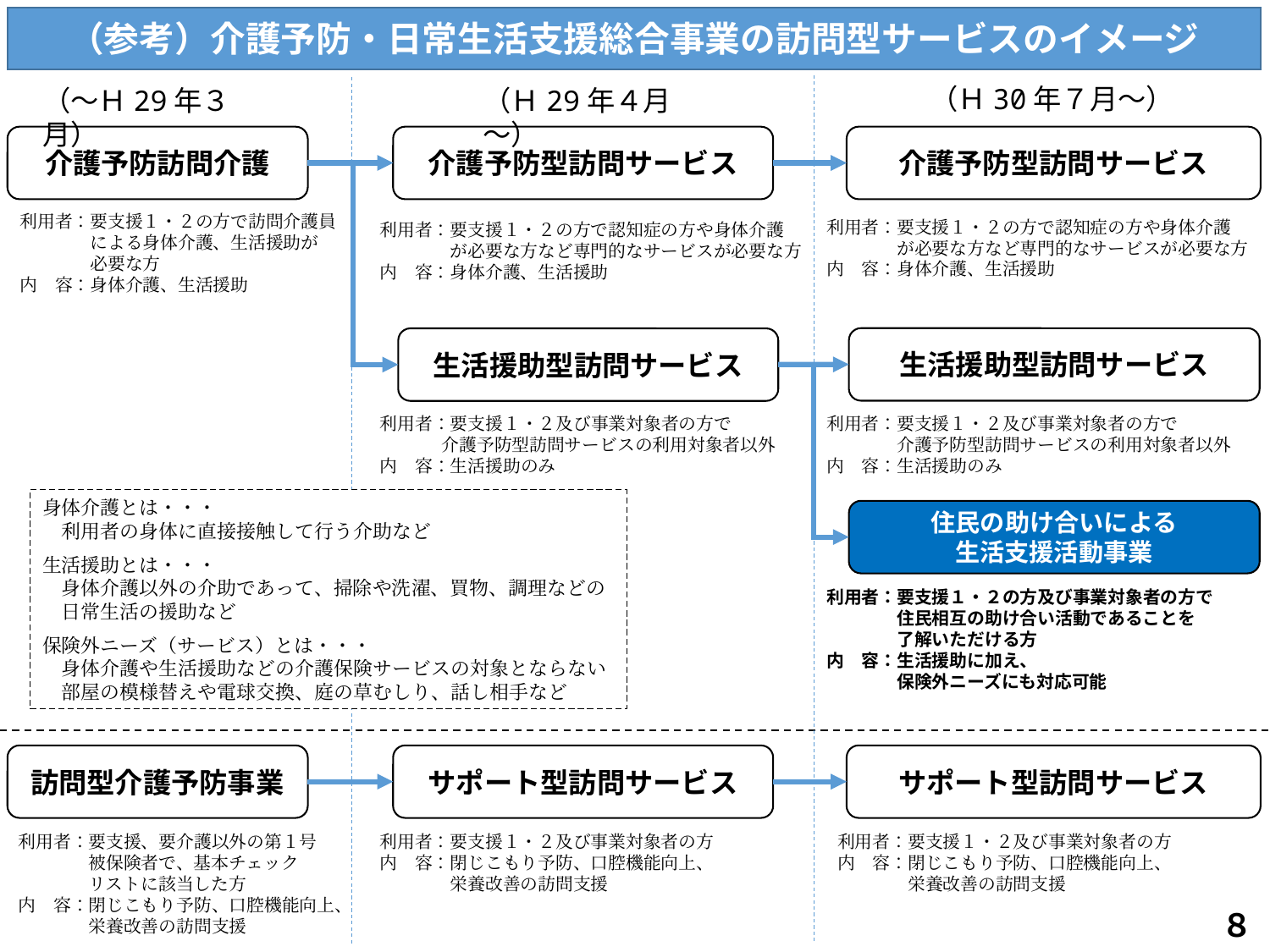

（参考）介護予防・日常生活支援総合事業の訪問型サービスのイメージ
（Ｈ30年７月〜）
（〜Ｈ29年３月）
（Ｈ29年４月〜）
介護予防訪問介護
介護予防型訪問サービス
介護予防型訪問サービス
利用者：要支援１・２の方で訪問介護員
　　　　による身体介護、生活援助が
　　　　必要な方
内　容：身体介護、生活援助
利用者：要支援１・２の方で認知症の方や身体介護
　　　　が必要な方など専門的なサービスが必要な方
内　容：身体介護、生活援助
利用者：要支援１・２の方で認知症の方や身体介護
　　　　が必要な方など専門的なサービスが必要な方
内　容：身体介護、生活援助
生活援助型訪問サービス
生活援助型訪問サービス
利用者：要支援１・２及び事業対象者の方で
　　　  介護予防型訪問サービスの利用対象者以外
内　容：生活援助のみ
利用者：要支援１・２及び事業対象者の方で
　　　　介護予防型訪問サービスの利用対象者以外
内　容：生活援助のみ
身体介護とは・・・
　利用者の身体に直接接触して行う介助など

生活援助とは・・・
　身体介護以外の介助であって、掃除や洗濯、買物、調理などの
　日常生活の援助など

保険外ニーズ（サービス）とは・・・
　身体介護や生活援助などの介護保険サービスの対象とならない
　部屋の模様替えや電球交換、庭の草むしり、話し相手など
住民の助け合いによる
生活支援活動事業
利用者：要支援１・２の方及び事業対象者の方で
　　　　住民相互の助け合い活動であることを
　　　　了解いただける方
内　容：生活援助に加え、
　　　　保険外ニーズにも対応可能
訪問型介護予防事業
サポート型訪問サービス
サポート型訪問サービス
利用者：要支援、要介護以外の第１号
　　　　被保険者で、基本チェック
　　　　リストに該当した方
内　容：閉じこもり予防、口腔機能向上、
　　　　栄養改善の訪問支援
利用者：要支援１・２及び事業対象者の方
内　容：閉じこもり予防、口腔機能向上、
　　　　栄養改善の訪問支援
利用者：要支援１・２及び事業対象者の方
内　容：閉じこもり予防、口腔機能向上、
　　　　栄養改善の訪問支援
８